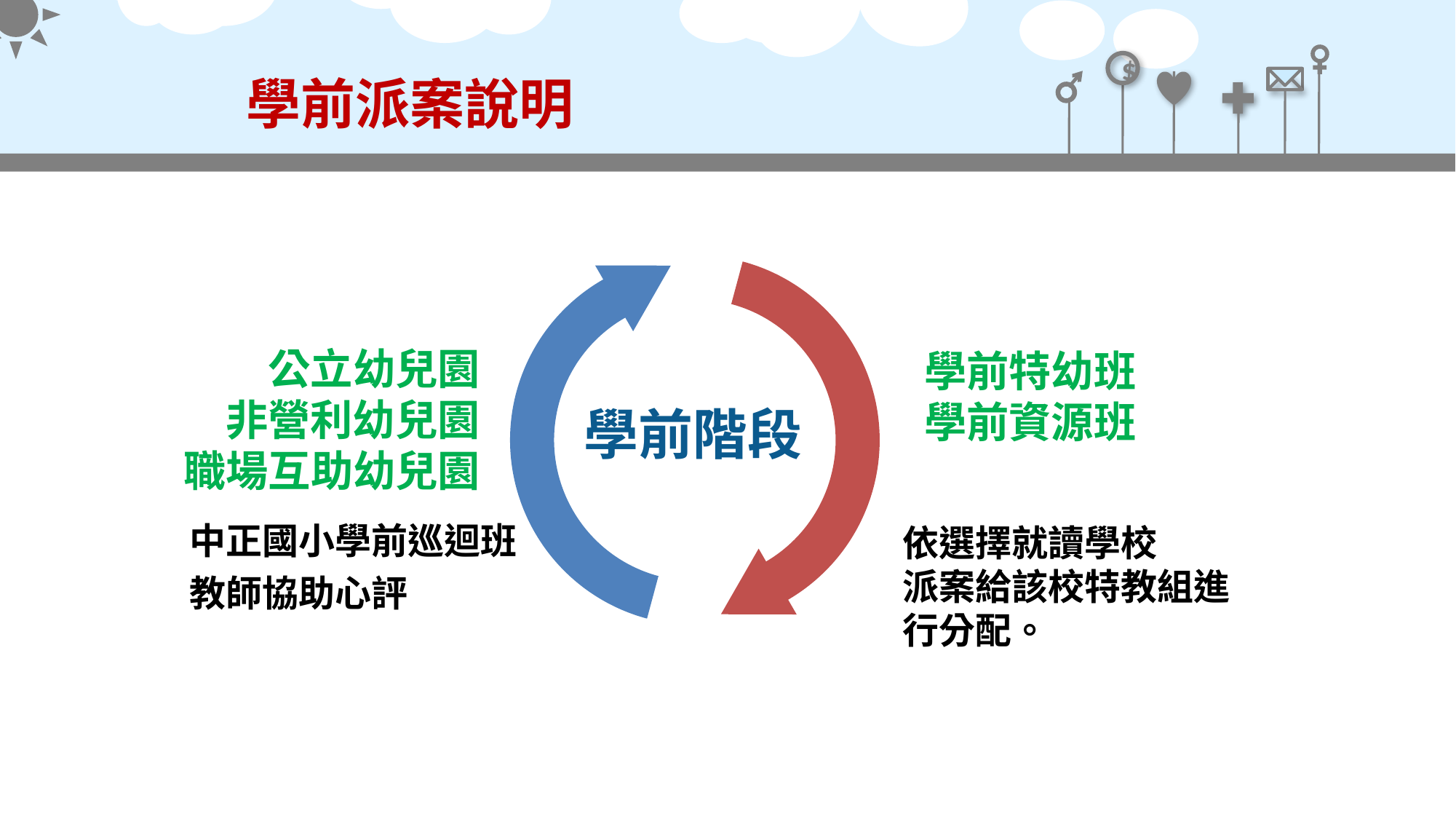

# 學前派案說明

學前階段
學前特幼班
學前資源班
公立幼兒園
非營利幼兒園
職場互助幼兒園
中正國小學前巡迴班
教師協助心評
依選擇就讀學校
派案給該校特教組進行分配。